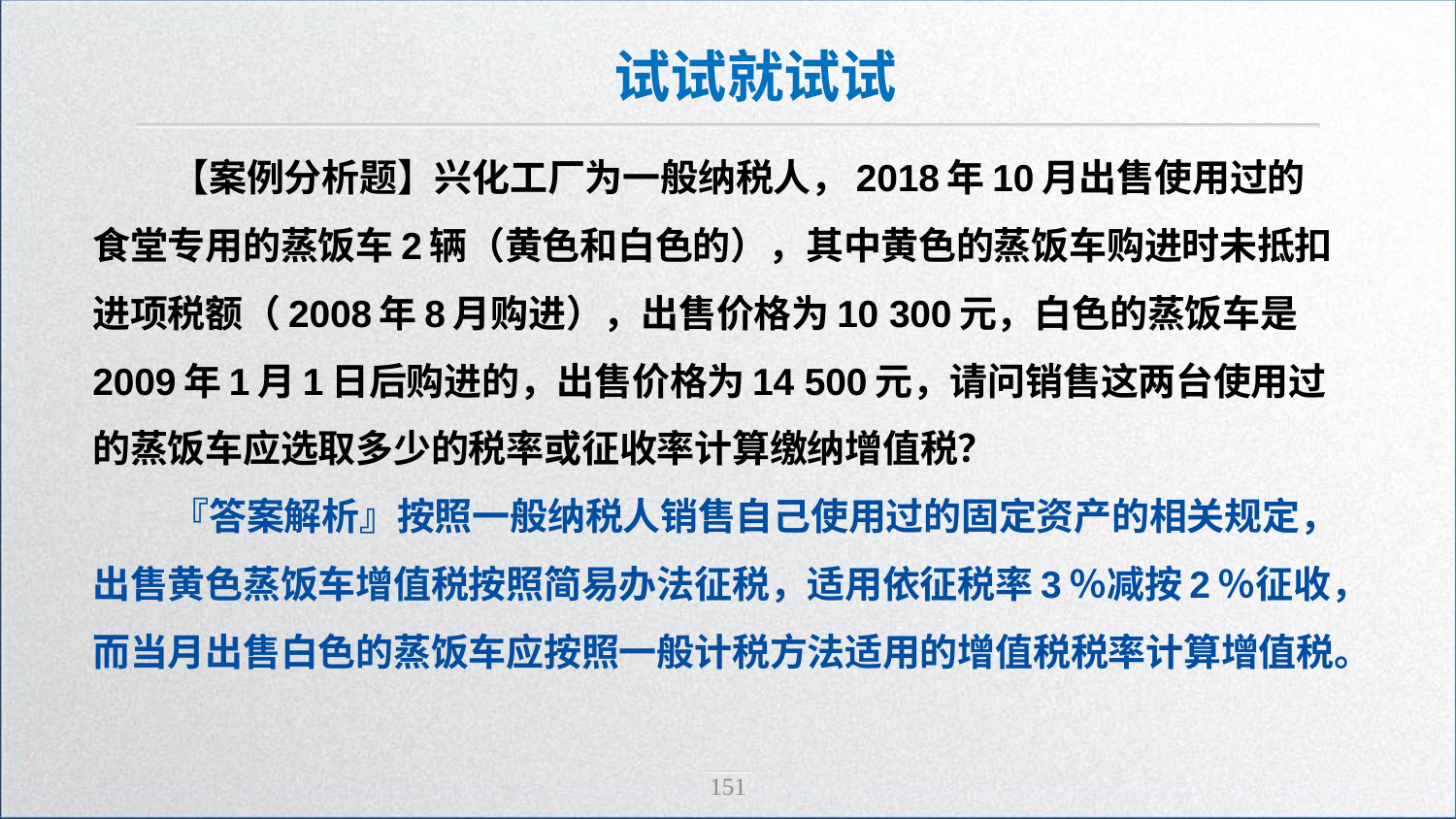

试试就试试
【案例分析题】兴化工厂为一般纳税人，2018年10月出售使用过的食堂专用的蒸饭车2辆（黄色和白色的），其中黄色的蒸饭车购进时未抵扣进项税额（2008年8月购进），出售价格为10 300元，白色的蒸饭车是2009年1月1日后购进的，出售价格为14 500元，请问销售这两台使用过的蒸饭车应选取多少的税率或征收率计算缴纳增值税？
『答案解析』按照一般纳税人销售自己使用过的固定资产的相关规定，出售黄色蒸饭车增值税按照简易办法征税，适用依征税率3％减按2％征收，而当月出售白色的蒸饭车应按照一般计税方法适用的增值税税率计算增值税。
151